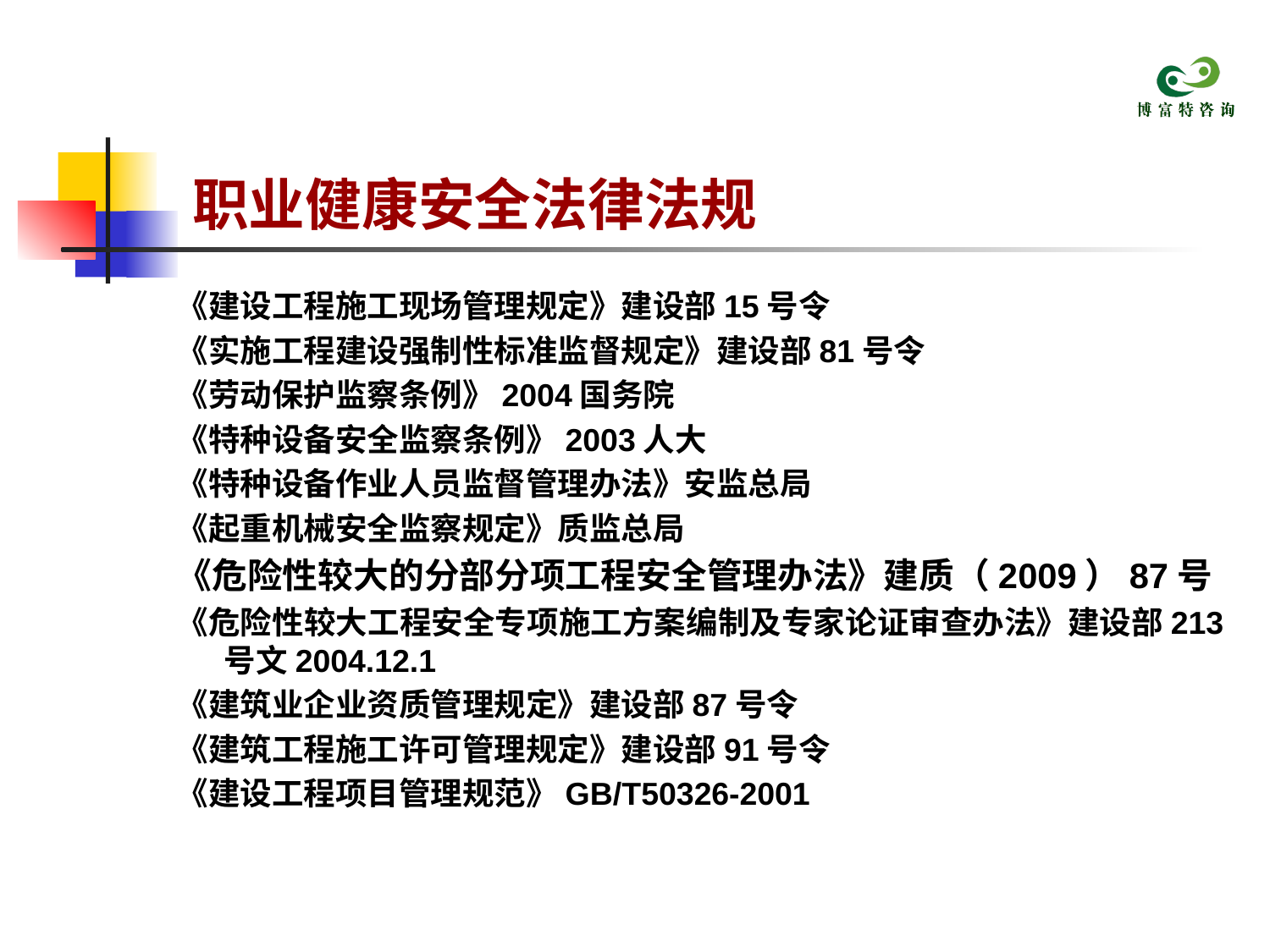

# 职业健康安全法律法规
《建设工程施工现场管理规定》建设部15号令
《实施工程建设强制性标准监督规定》建设部81号令
《劳动保护监察条例》2004国务院
《特种设备安全监察条例》2003人大
《特种设备作业人员监督管理办法》安监总局
《起重机械安全监察规定》质监总局
《危险性较大的分部分项工程安全管理办法》建质（2009）87号
《危险性较大工程安全专项施工方案编制及专家论证审查办法》建设部213号文2004.12.1
《建筑业企业资质管理规定》建设部87号令
《建筑工程施工许可管理规定》建设部91号令
《建设工程项目管理规范》GB/T50326-2001

169